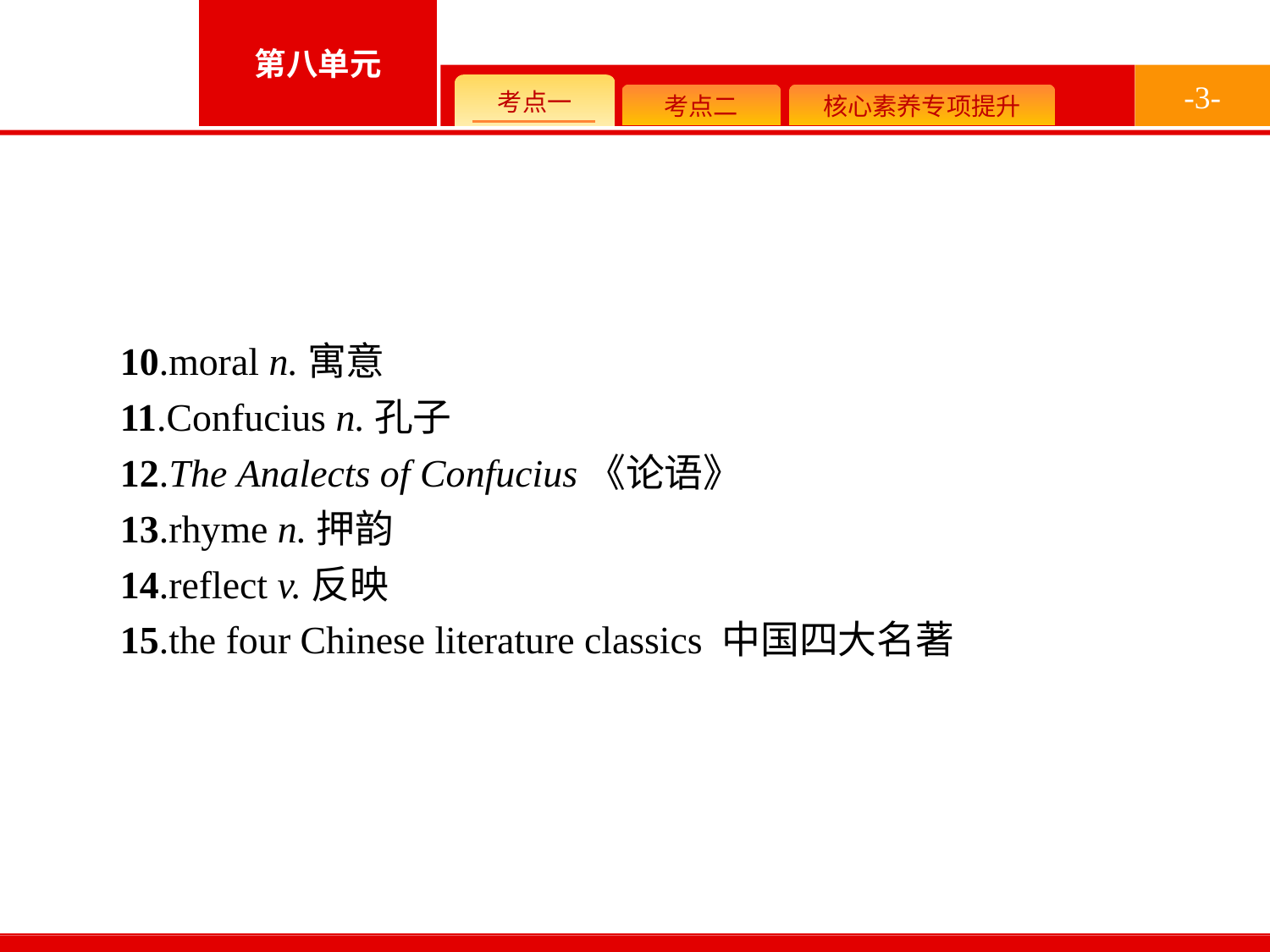

-3-
10.moral n.寓意
11.Confucius n.孔子
12.The Analects of Confucius《论语》
13.rhyme n.押韵
14.reflect v.反映
15.the four Chinese literature classics 中国四大名著